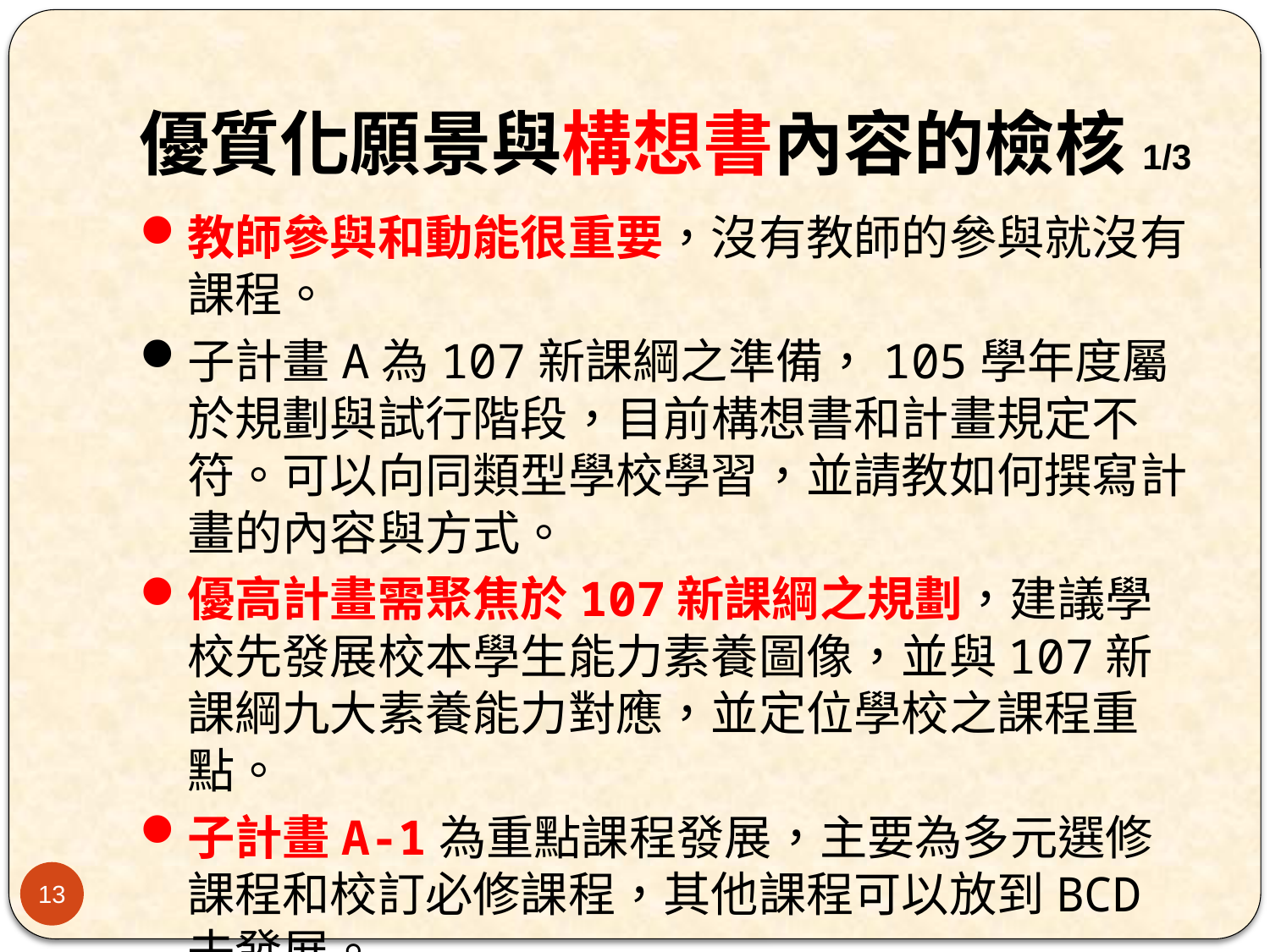

# 優質化願景與構想書內容的檢核1/3
教師參與和動能很重要，沒有教師的參與就沒有課程。
子計畫A為107新課綱之準備，105學年度屬於規劃與試行階段，目前構想書和計畫規定不符。可以向同類型學校學習，並請教如何撰寫計畫的內容與方式。
優高計畫需聚焦於107新課綱之規劃，建議學校先發展校本學生能力素養圖像，並與107新課綱九大素養能力對應，並定位學校之課程重點。
子計畫A-1為重點課程發展，主要為多元選修課程和校訂必修課程，其他課程可以放到BCD去發展。
13